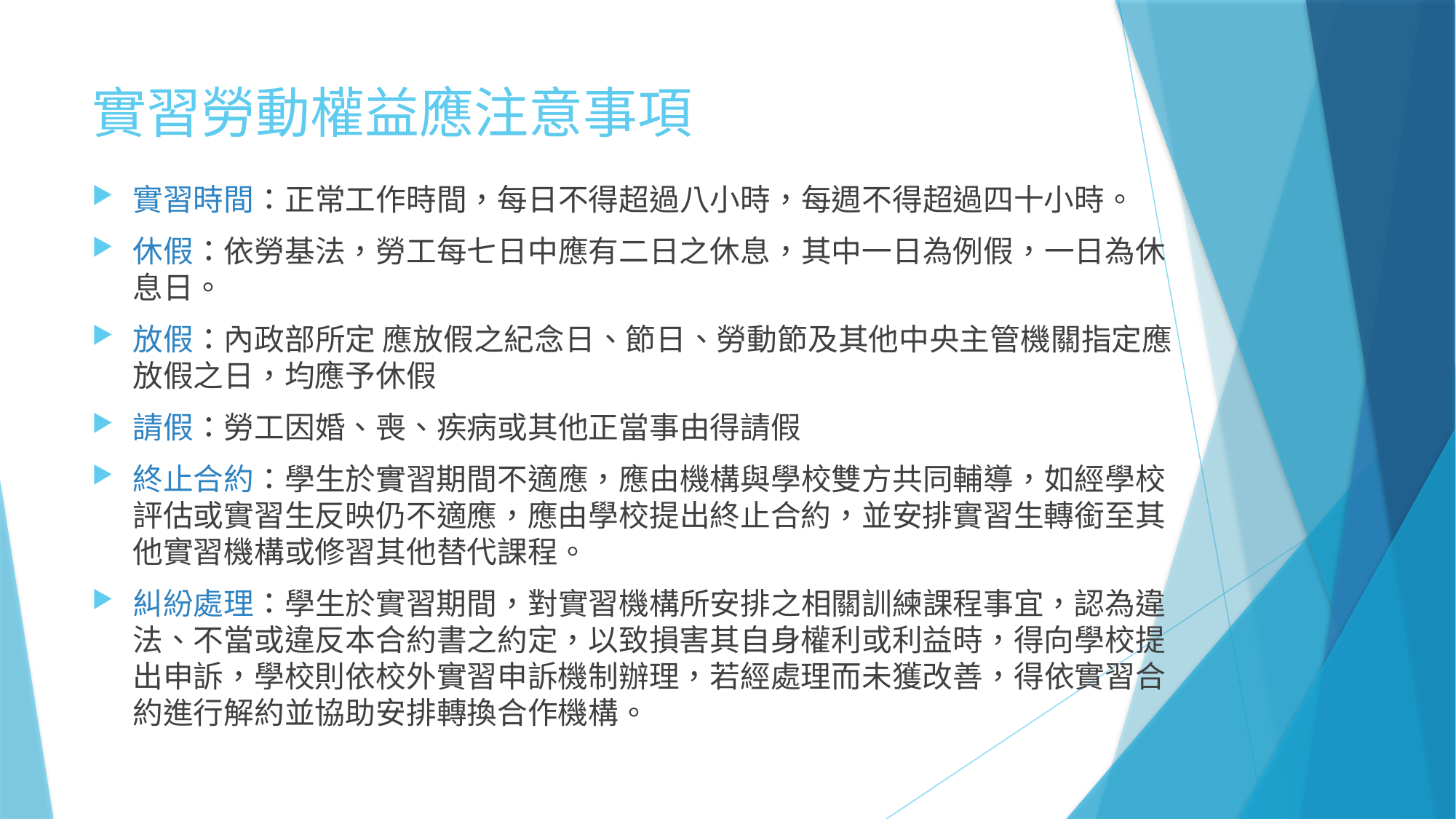

# 實習勞動權益應注意事項
實習時間：正常工作時間，每日不得超過八小時，每週不得超過四十⼩時。
休假：依勞基法，勞工每七日中應有二日之休息，其中一日為例假，一日為休息日。
放假：內政部所定 應放假之紀念日、節日、勞動節及其他中央主管機關指定應放假之日，均應予休假
請假：勞工因婚、喪、疾病或其他正當事由得請假
終止合約：學生於實習期間不適應，應由機構與學校雙方共同輔導，如經學校評估或實習生反映仍不適應，應由學校提出終止合約，並安排實習生轉銜至其他實習機構或修習其他替代課程。
糾紛處理：學生於實習期間，對實習機構所安排之相關訓練課程事宜，認為違法、不當或違反本合約書之約定，以致損害其自身權利或利益時，得向學校提出申訴，學校則依校外實習申訴機制辦理，若經處理而未獲改善，得依實習合約進行解約並協助安排轉換合作機構。